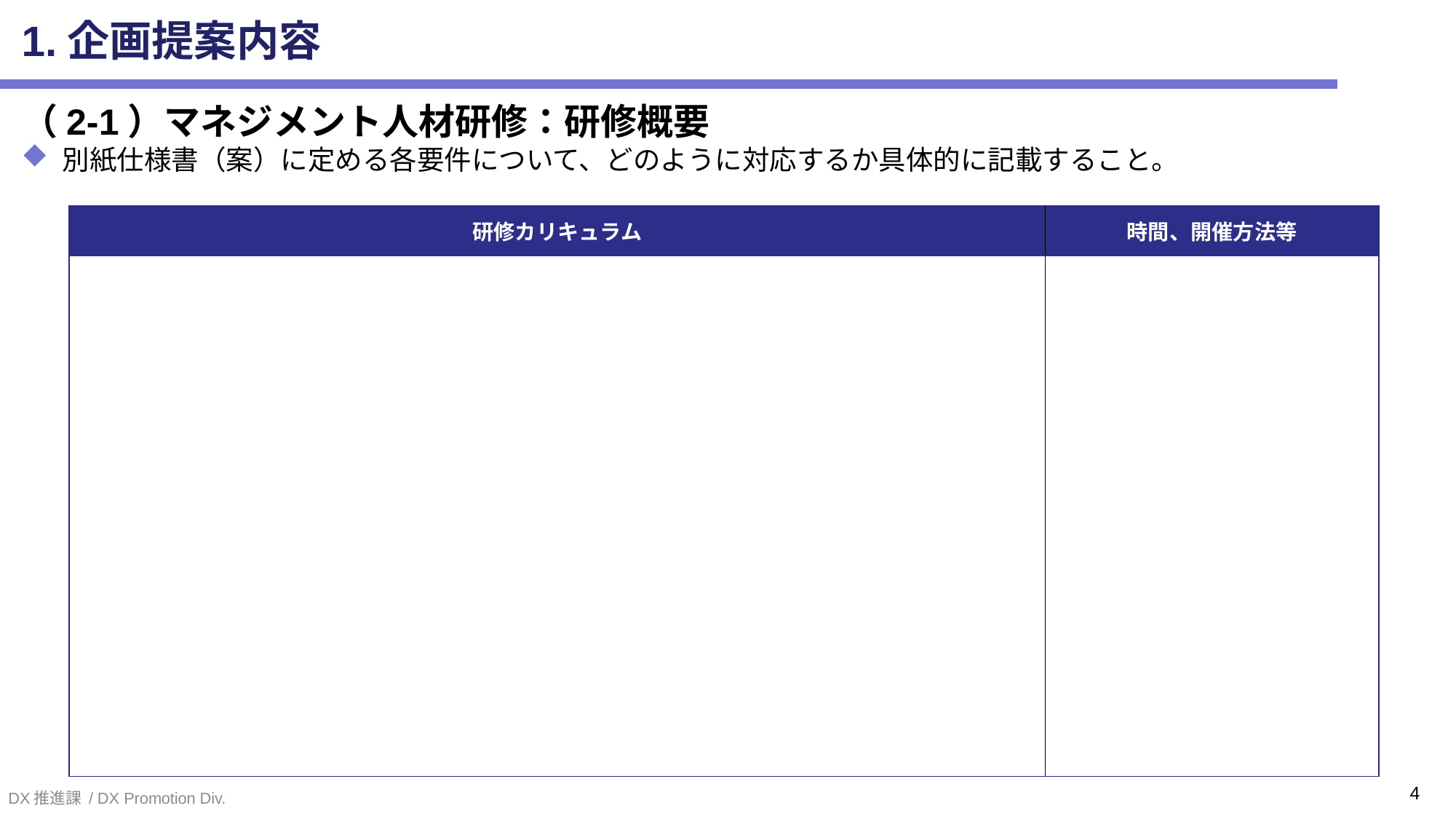

# 1.企画提案内容
（2-1）マネジメント人材研修：研修概要
別紙仕様書（案）に定める各要件について、どのように対応するか具体的に記載すること。
| 研修カリキュラム | 時間、開催方法等 |
| --- | --- |
|  |  |
DX推進課 / DX Promotion Div.
4